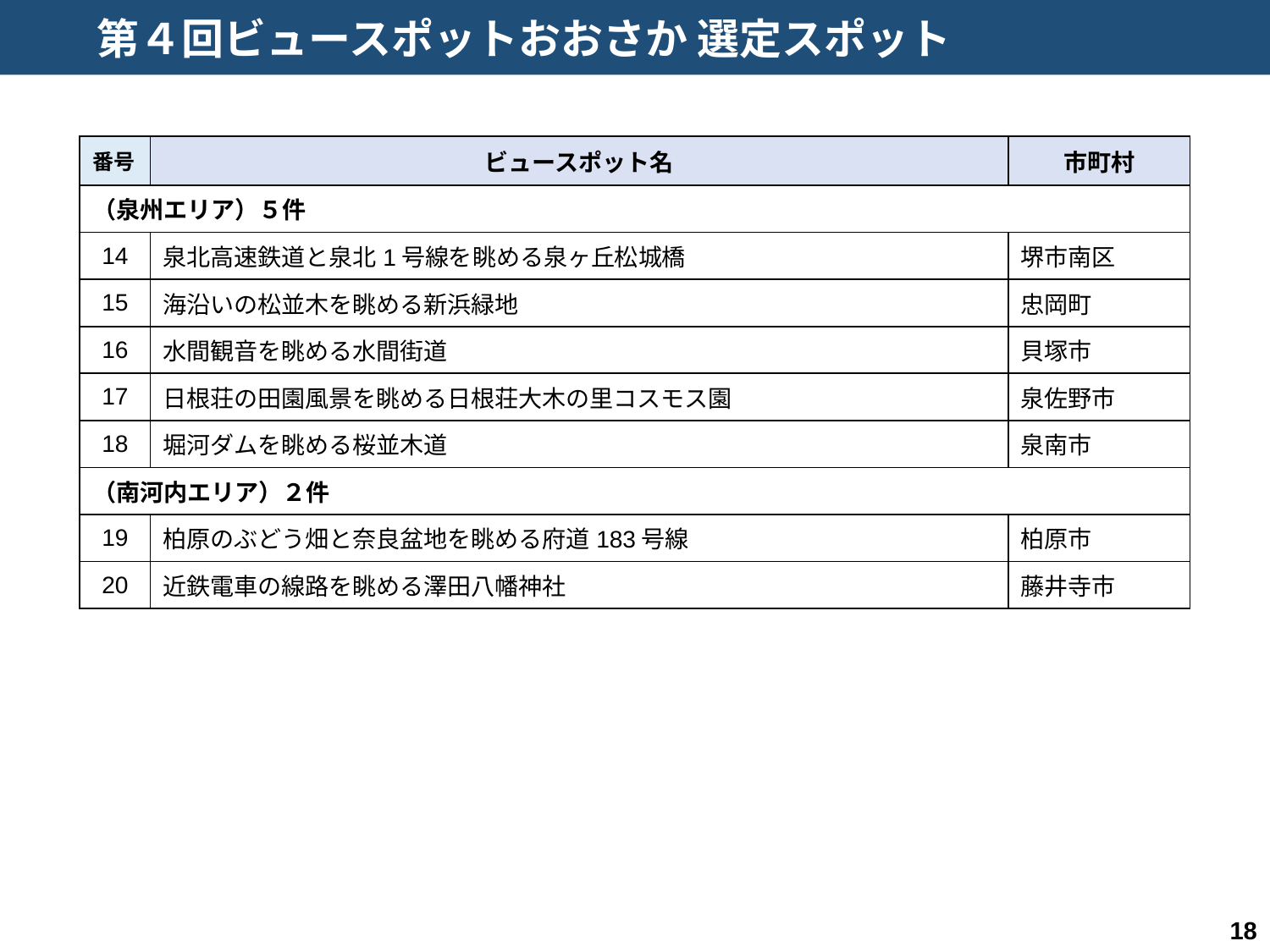

第４回ビュースポットおおさか 選定スポット
| 番号 | ビュースポット名 | 市町村 |
| --- | --- | --- |
| （泉州エリア）５件 |  |  |
| 14 | 泉北高速鉄道と泉北1号線を眺める泉ヶ丘松城橋 | 堺市南区 |
| 15 | 海沿いの松並木を眺める新浜緑地 | 忠岡町 |
| 16 | 水間観音を眺める水間街道 | 貝塚市 |
| 17 | 日根荘の田園風景を眺める日根荘大木の里コスモス園 | 泉佐野市 |
| 18 | 堀河ダムを眺める桜並木道 | 泉南市 |
| （南河内エリア）２件 | 阿波座ジャンクションを眺める中央大通 | 大阪市西区 |
| 19 | 柏原のぶどう畑と奈良盆地を眺める府道183号線 | 柏原市 |
| 20 | 近鉄電車の線路を眺める澤田八幡神社 | 藤井寺市 |
18